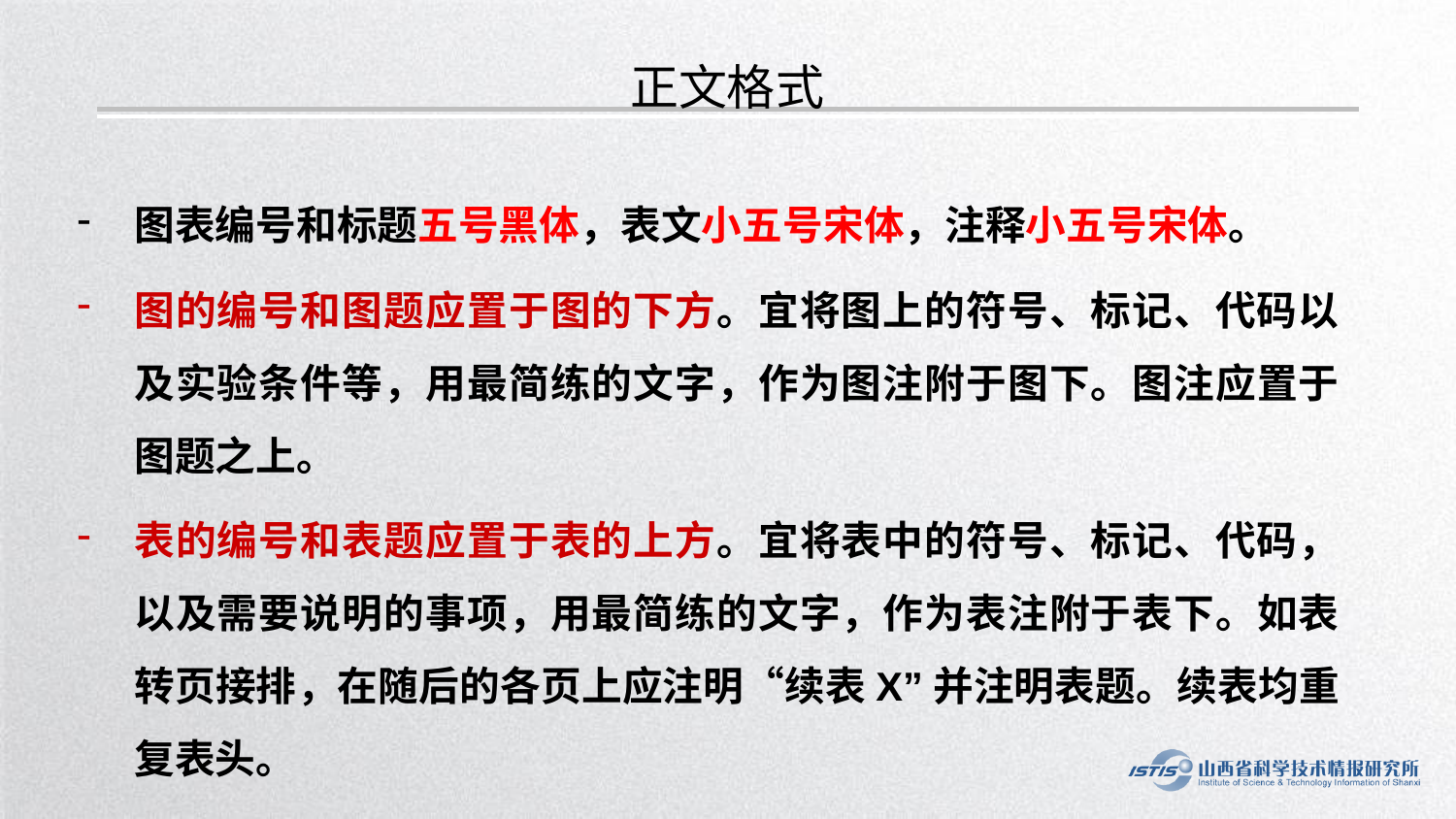

正文格式
图表编号和标题五号黑体，表文小五号宋体，注释小五号宋体。
图的编号和图题应置于图的下方。宜将图上的符号、标记、代码以及实验条件等，用最简练的文字，作为图注附于图下。图注应置于图题之上。
表的编号和表题应置于表的上方。宜将表中的符号、标记、代码，以及需要说明的事项，用最简练的文字，作为表注附于表下。如表转页接排，在随后的各页上应注明“续表X”并注明表题。续表均重复表头。